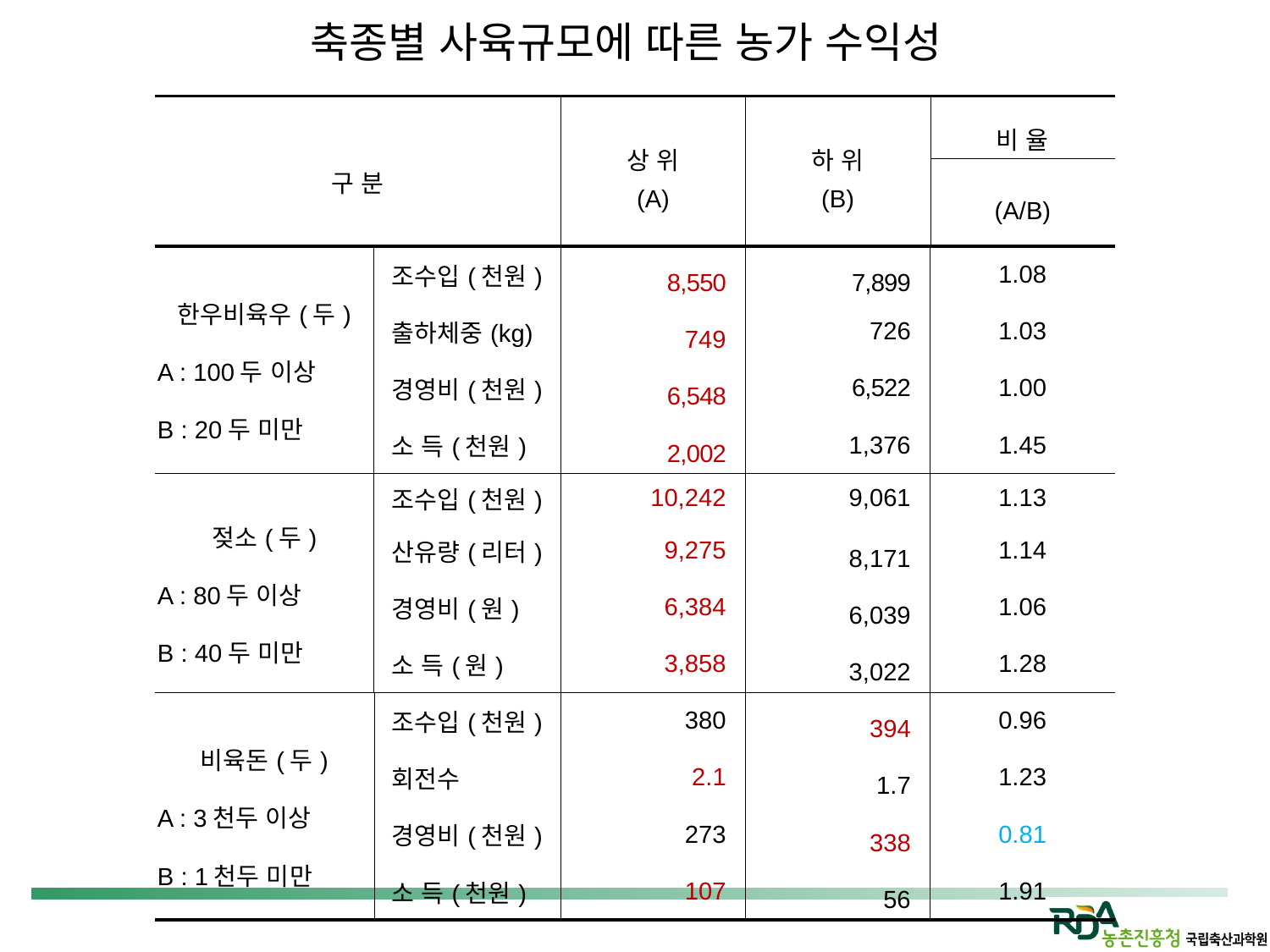

# 축종별 사육규모에 따른 농가 수익성
| 구 분 |  | 상 위 (A) | 하 위 (B) | 비 율 |
| --- | --- | --- | --- | --- |
|  |  |  |  | (A/B) |
| 한우비육우(두) A : 100두 이상 B : 20두 미만 | 조수입(천원) | 8,550 | 7,899 | 1.08 |
|  | 출하체중(kg) | 749 | 726 | 1.03 |
|  | 경영비(천원) | 6,548 | 6,522 | 1.00 |
|  | 소 득(천원) | 2,002 | 1,376 | 1.45 |
| 젖소(두) A : 80두 이상 B : 40두 미만 | 조수입(천원) | 10,242 | 9,061 | 1.13 |
|  | 산유량(리터) | 9,275 | 8,171 | 1.14 |
|  | 경영비(원) | 6,384 | 6,039 | 1.06 |
|  | 소 득(원) | 3,858 | 3,022 | 1.28 |
| 비육돈(두) A : 3천두 이상 B : 1천두 미만 | 조수입(천원) | 380 | 394 | 0.96 |
|  | 회전수 | 2.1 | 1.7 | 1.23 |
|  | 경영비(천원) | 273 | 338 | 0.81 |
|  | 소 득(천원) | 107 | 56 | 1.91 |